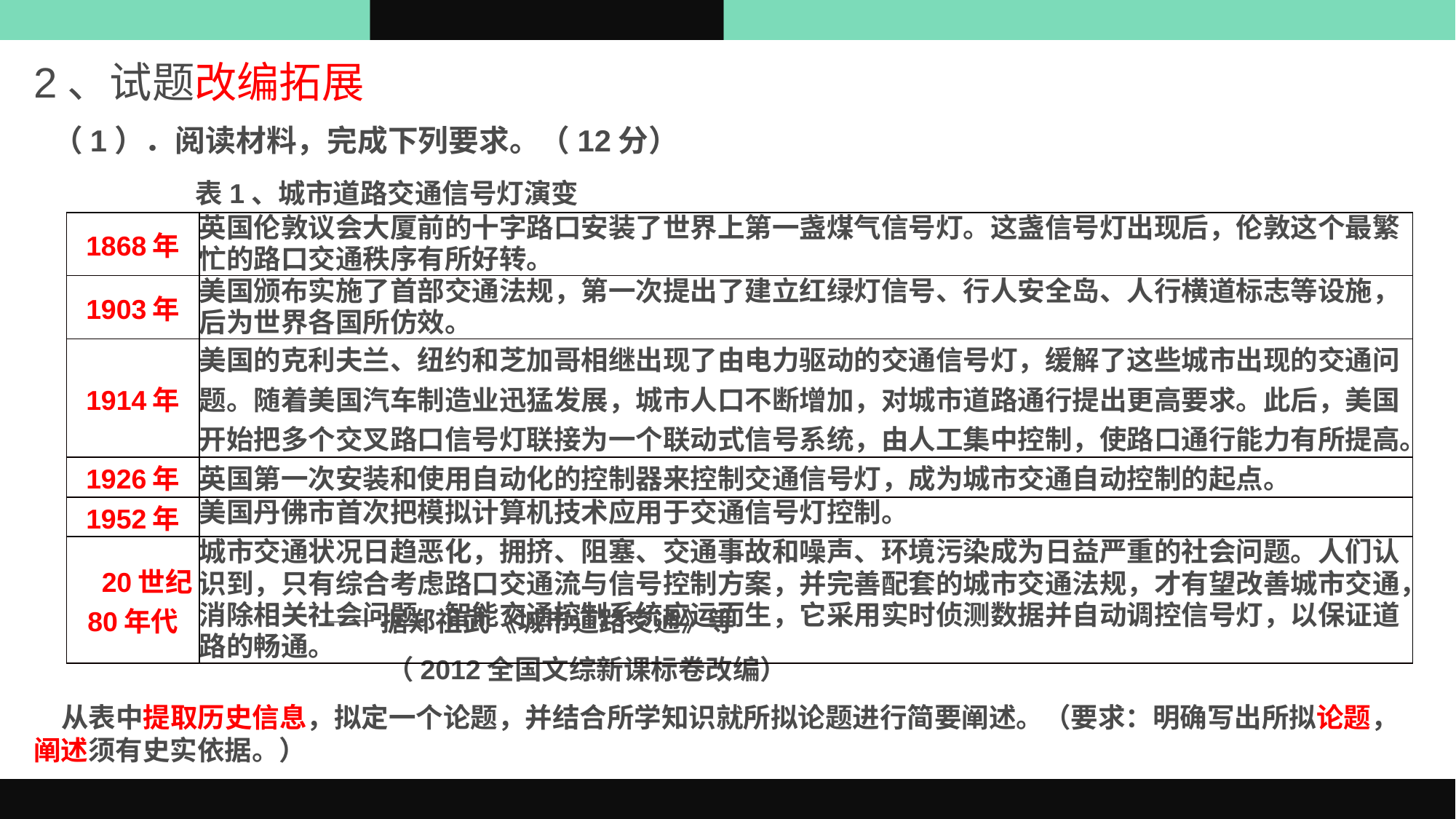

2、试题改编拓展
  （1）．阅读材料，完成下列要求。（12分）
                       表1、城市道路交通信号灯演变

                                                     ——据郑祖武《城市道路交通》等
                                                        （2012全国文综新课标卷改编）
    从表中提取历史信息，拟定一个论题，并结合所学知识就所拟论题进行简要阐述。（要求：明确写出所拟论题，阐述须有史实依据。）

| 1868年 | 英国伦敦议会大厦前的十字路口安装了世界上第一盏煤气信号灯。这盏信号灯出现后，伦敦这个最繁忙的路口交通秩序有所好转。 |
| --- | --- |
| 1903年 | 美国颁布实施了首部交通法规，第一次提出了建立红绿灯信号、行人安全岛、人行横道标志等设施，后为世界各国所仿效。 |
| 1914年 | 美国的克利夫兰、纽约和芝加哥相继出现了由电力驱动的交通信号灯，缓解了这些城市出现的交通问题。随着美国汽车制造业迅猛发展，城市人口不断增加，对城市道路通行提出更高要求。此后，美国开始把多个交叉路口信号灯联接为一个联动式信号系统，由人工集中控制，使路口通行能力有所提高。 |
| 1926年 | 英国第一次安装和使用自动化的控制器来控制交通信号灯，成为城市交通自动控制的起点。 |
| 1952年 | 美国丹佛市首次把模拟计算机技术应用于交通信号灯控制。 |
| 20世纪80年代 | 城市交通状况日趋恶化，拥挤、阻塞、交通事故和噪声、环境污染成为日益严重的社会问题。人们认识到，只有综合考虑路口交通流与信号控制方案，并完善配套的城市交通法规，才有望改善城市交通，消除相关社会问题。智能交通控制系统应运而生，它采用实时侦测数据并自动调控信号灯，以保证道路的畅通。 |